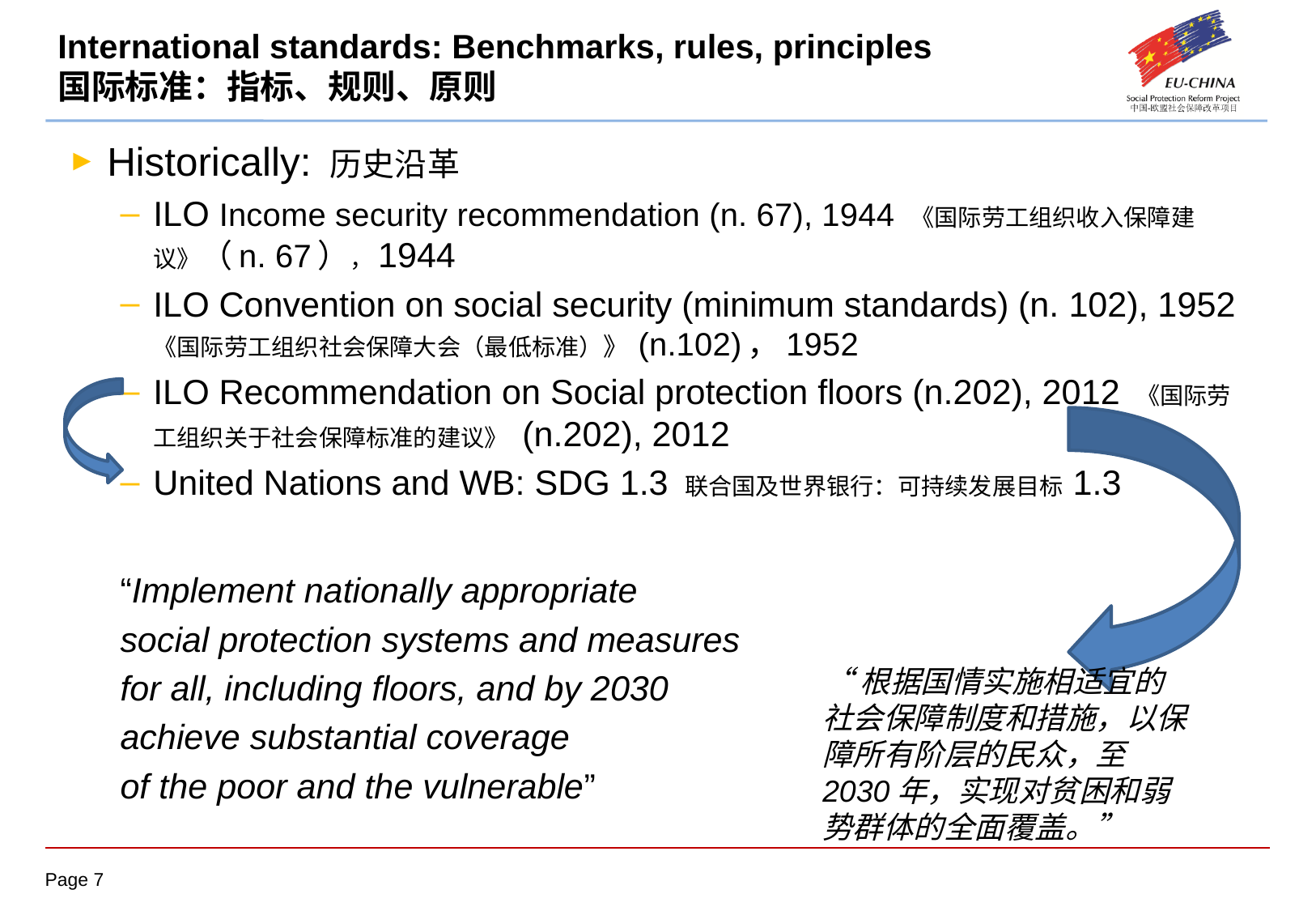

# International standards: Benchmarks, rules, principles 国际标准：指标、规则、原则
Historically: 历史沿革
ILO Income security recommendation (n. 67), 1944 《国际劳工组织收入保障建议》（n. 67），1944
ILO Convention on social security (minimum standards) (n. 102), 1952 《国际劳工组织社会保障大会（最低标准）》 (n.102)，1952
ILO Recommendation on Social protection floors (n.202), 2012 《国际劳工组织关于社会保障标准的建议》 (n.202), 2012
United Nations and WB: SDG 1.3 联合国及世界银行：可持续发展目标 1.3

“Implement nationally appropriate
social protection systems and measures
for all, including floors, and by 2030
achieve substantial coverage
of the poor and the vulnerable”

“根据国情实施相适宜的社会保障制度和措施，以保障所有阶层的民众，至2030年，实现对贫困和弱势群体的全面覆盖。”